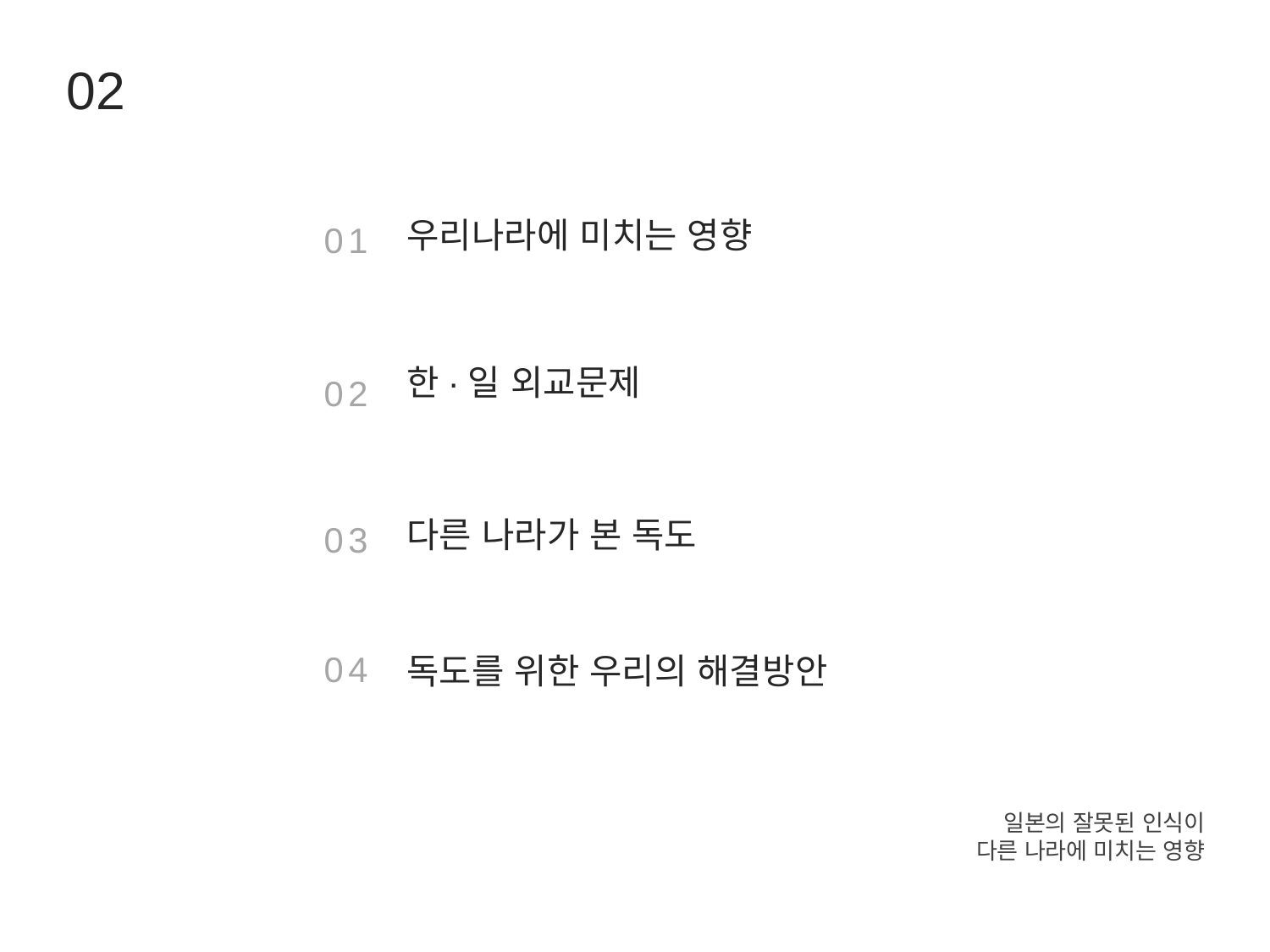

02
0 1
우리나라에 미치는 영향
0 2
한·일 외교문제
0 3
다른 나라가 본 독도
0 4
독도를 위한 우리의 해결방안
일본의 잘못된 인식이
다른 나라에 미치는 영향